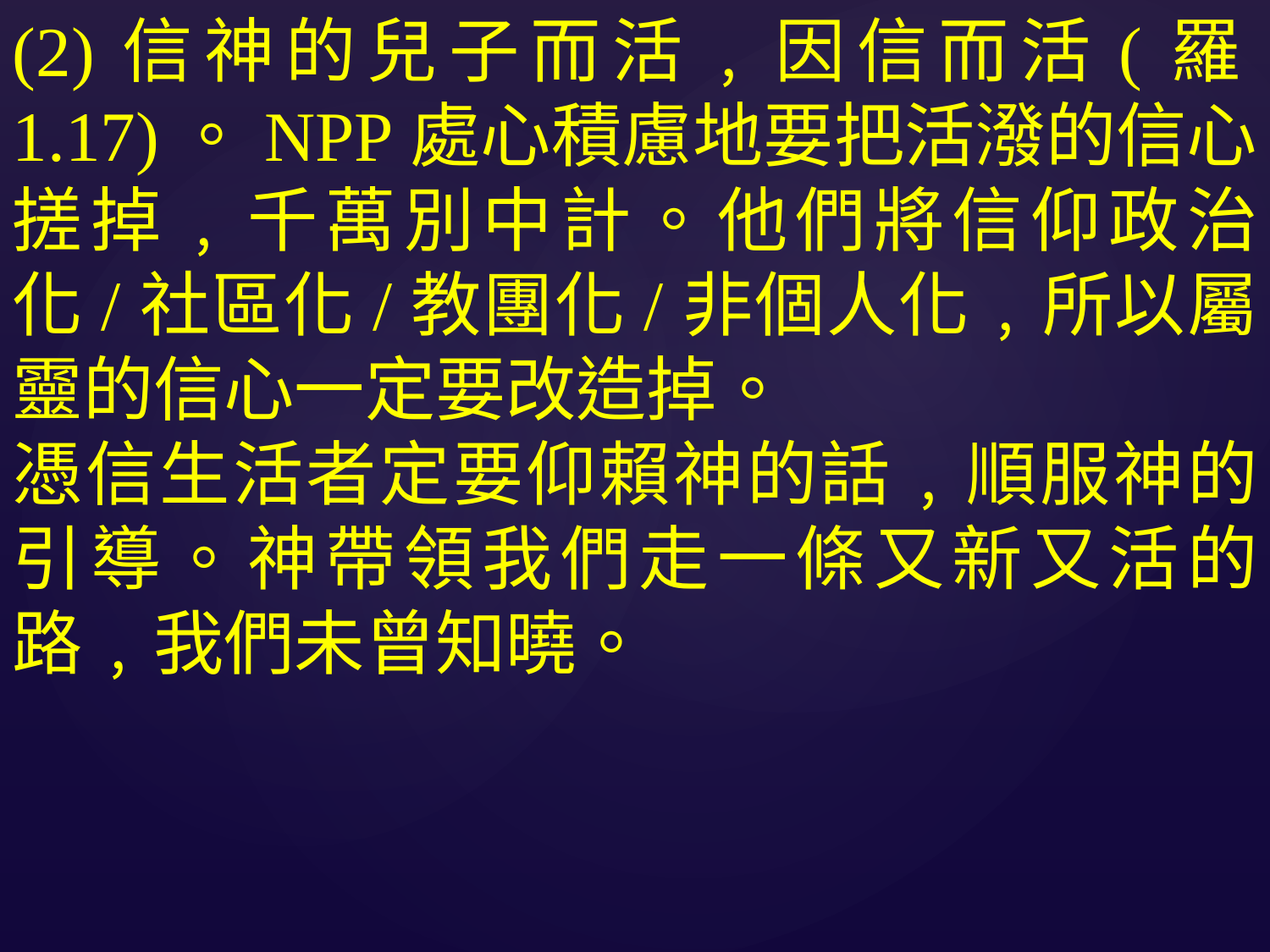

(2)信神的兒子而活﹐因信而活(羅1.17)。NPP處心積慮地要把活潑的信心搓掉﹐千萬別中計。他們將信仰政治化/社區化/教團化/非個人化﹐所以屬靈的信心一定要改造掉。
憑信生活者定要仰賴神的話﹐順服神的引導。神帶領我們走一條又新又活的路﹐我們未曾知曉。